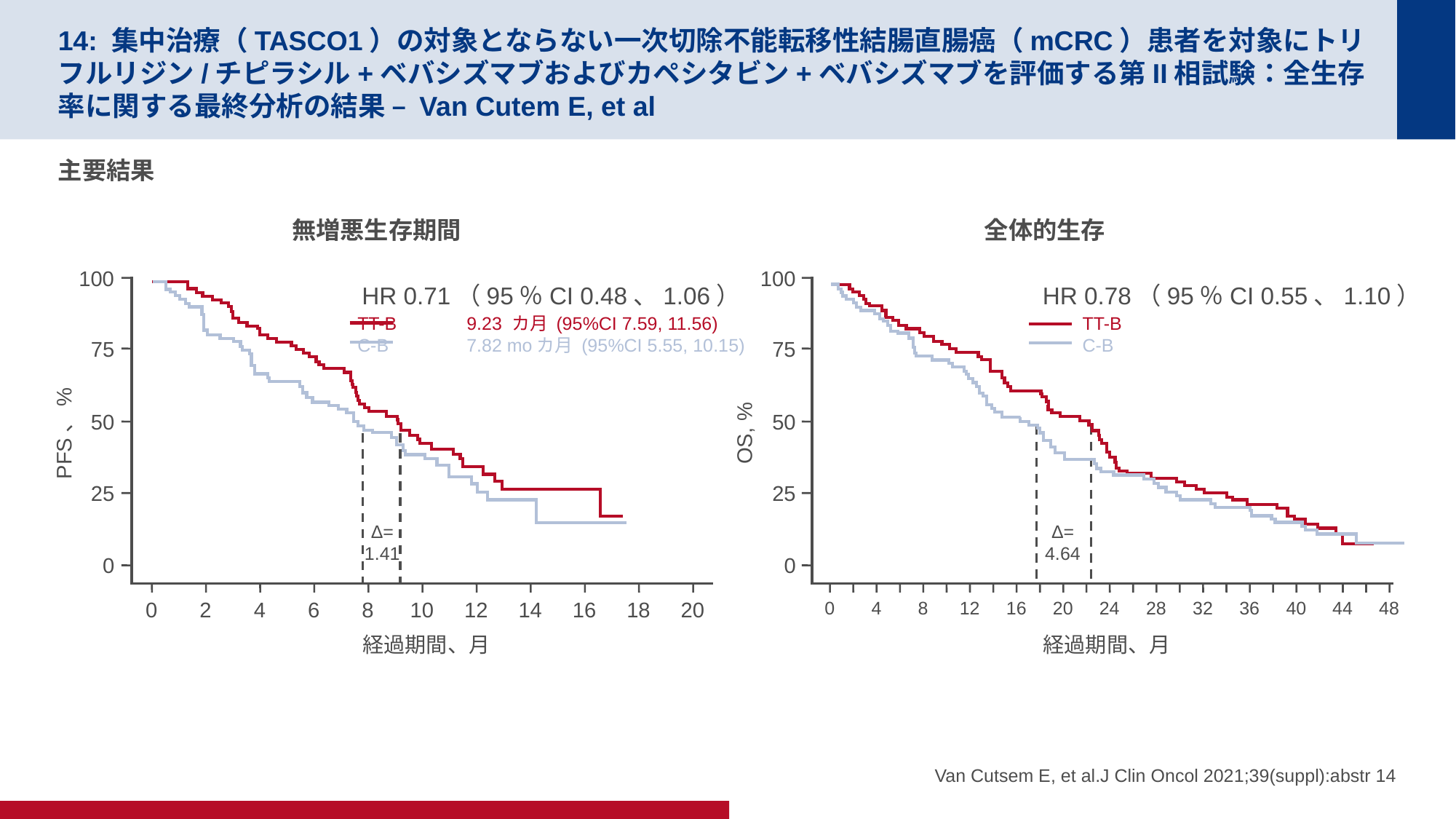

# 14: 集中治療（TASCO1）の対象とならない一次切除不能転移性結腸直腸癌（mCRC）患者を対象にトリフルリジン/チピラシル+ベバシズマブおよびカペシタビン+ベバシズマブを評価する第II相試験：全生存率に関する最終分析の結果 – Van Cutem E, et al
主要結果
無増悪生存期間
全体的生存
100

75

50
PFS、%

25

0

100

75

50
OS, %

25

0

HR 0.71（95％CI 0.48、1.06）
HR 0.78（95％CI 0.55、1.10）

TT-B	9.23 カ月 (95%CI 7.59, 11.56)
C-B	7.82 moカ月 (95%CI 5.55, 10.15)

TT-B
C-B
Δ=
1.41
Δ=
4.64

0
2
4
6
8
10
12
14
16
18
20

0
4
8
12
16
20

24
28
32
36
40

44
48
経過期間、月
経過期間、月
Van Cutsem E, et al.J Clin Oncol 2021;39(suppl):abstr 14